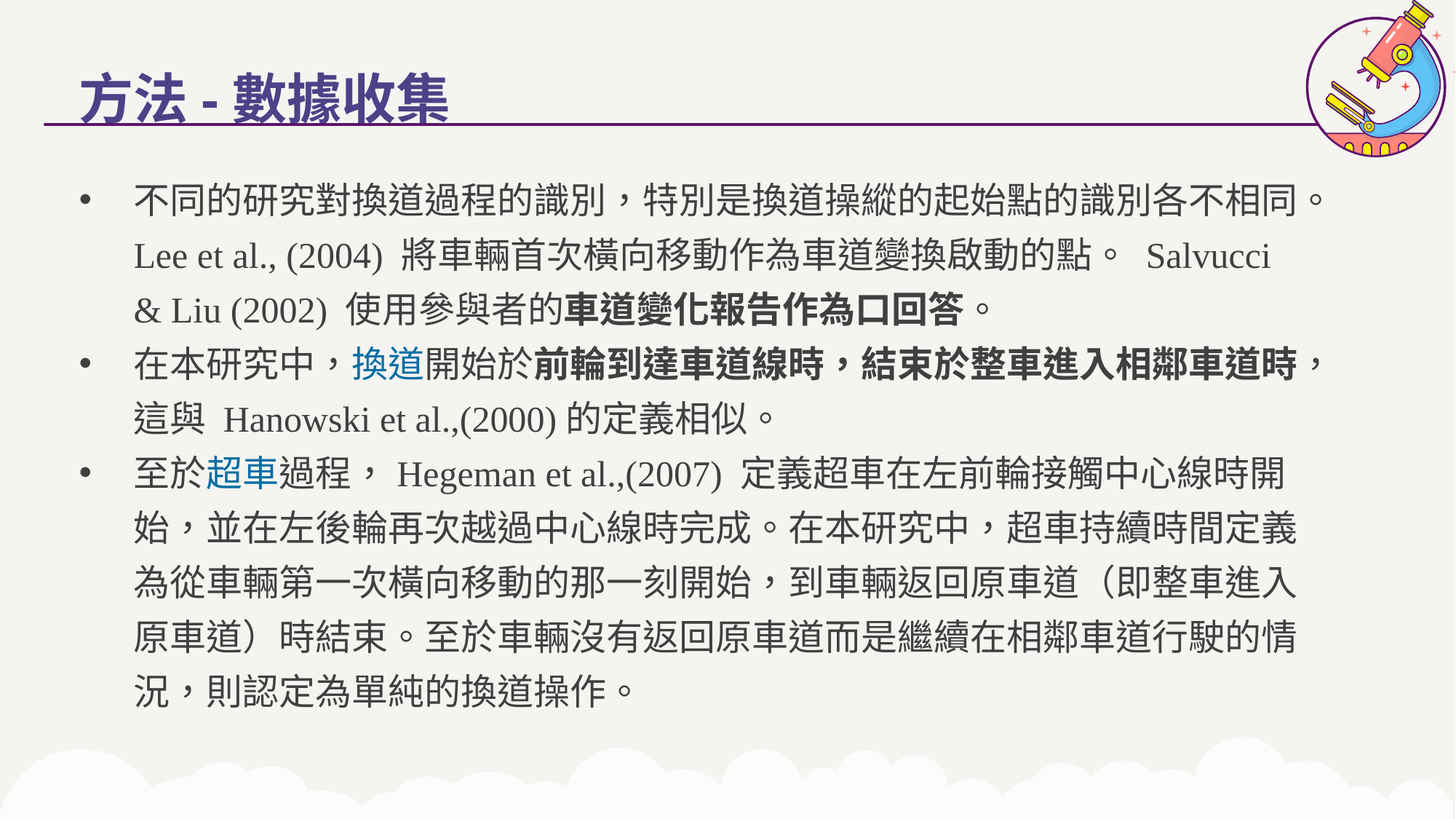

方法-數據收集
不同的研究對換道過程的識別，特別是換道操縱的起始點的識別各不相同。Lee et al., (2004) 將車輛首次橫向移動作為車道變換啟動的點。 Salvucci & Liu (2002) 使用參與者的車道變化報告作為口回答。
在本研究中，換道開始於前輪到達車道線時，結束於整車進入相鄰車道時，這與 Hanowski et al.,(2000)的定義相似。
至於超車過程，Hegeman et al.,(2007) 定義超車在左前輪接觸中心線時開始，並在左後輪再次越過中心線時完成。在本研究中，超車持續時間定義為從車輛第一次橫向移動的那一刻開始，到車輛返回原車道（即整車進入原車道）時結束。至於車輛沒有返回原車道而是繼續在相鄰車道行駛的情況，則認定為單純的換道操作。